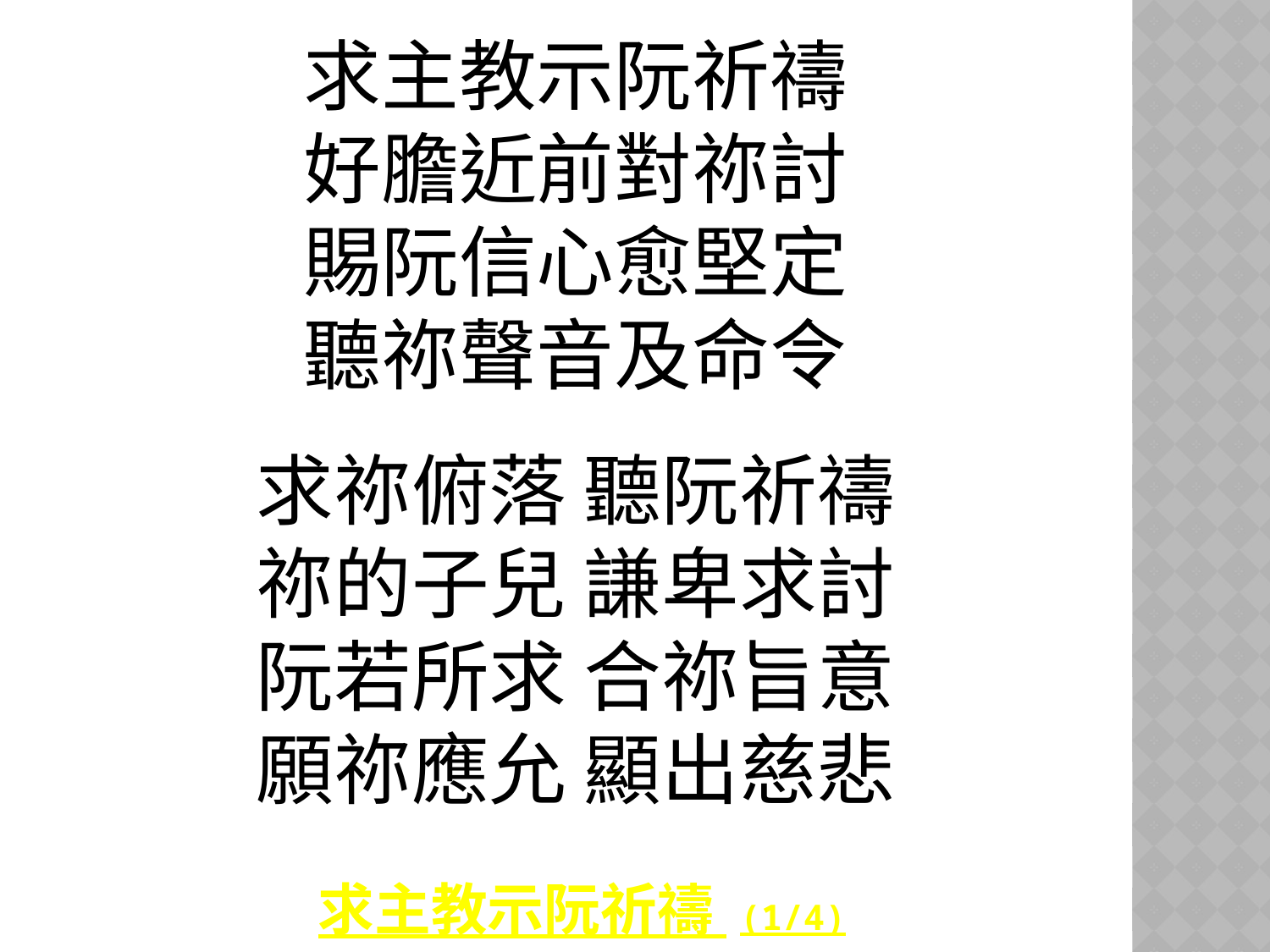

求主教示阮祈禱
好膽近前對祢討
賜阮信心愈堅定
聽祢聲音及命令

求祢俯落 聽阮祈禱
祢的子兒 謙卑求討
阮若所求 合祢旨意
願祢應允 顯出慈悲
# 求主教示阮祈禱 (1/4)